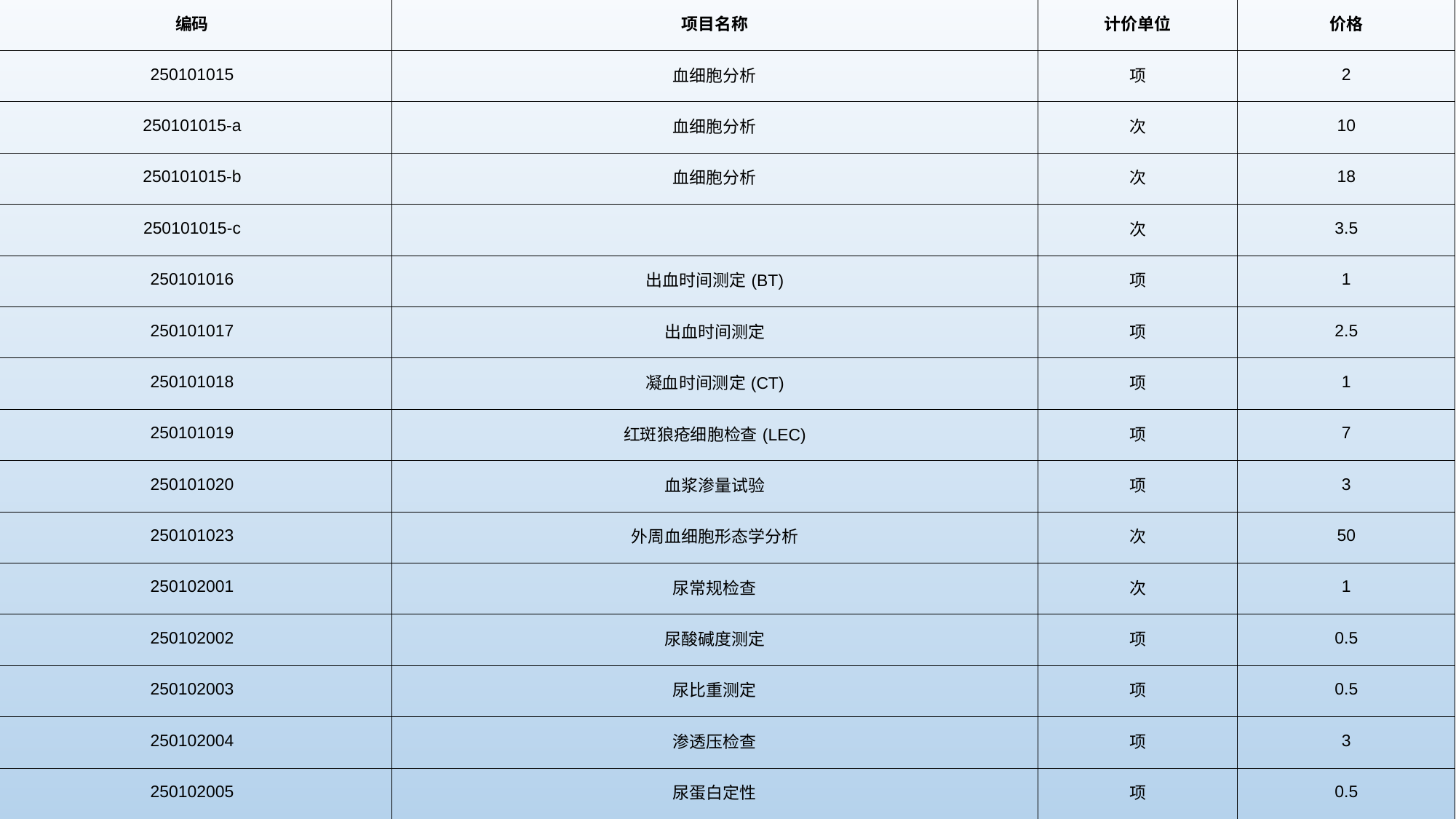

| 编码 | 项目名称 | 计价单位 | 价格 |
| --- | --- | --- | --- |
| 250101015 | 血细胞分析 | 项 | 2 |
| 250101015-a | 血细胞分析 | 次 | 10 |
| 250101015-b | 血细胞分析 | 次 | 18 |
| 250101015-c |  | 次 | 3.5 |
| 250101016 | 出血时间测定(BT) | 项 | 1 |
| 250101017 | 出血时间测定 | 项 | 2.5 |
| 250101018 | 凝血时间测定(CT) | 项 | 1 |
| 250101019 | 红斑狼疮细胞检查(LEC) | 项 | 7 |
| 250101020 | 血浆渗量试验 | 项 | 3 |
| 250101023 | 外周血细胞形态学分析 | 次 | 50 |
| 250102001 | 尿常规检查 | 次 | 1 |
| 250102002 | 尿酸碱度测定 | 项 | 0.5 |
| 250102003 | 尿比重测定 | 项 | 0.5 |
| 250102004 | 渗透压检查 | 项 | 3 |
| 250102005 | 尿蛋白定性 | 项 | 0.5 |